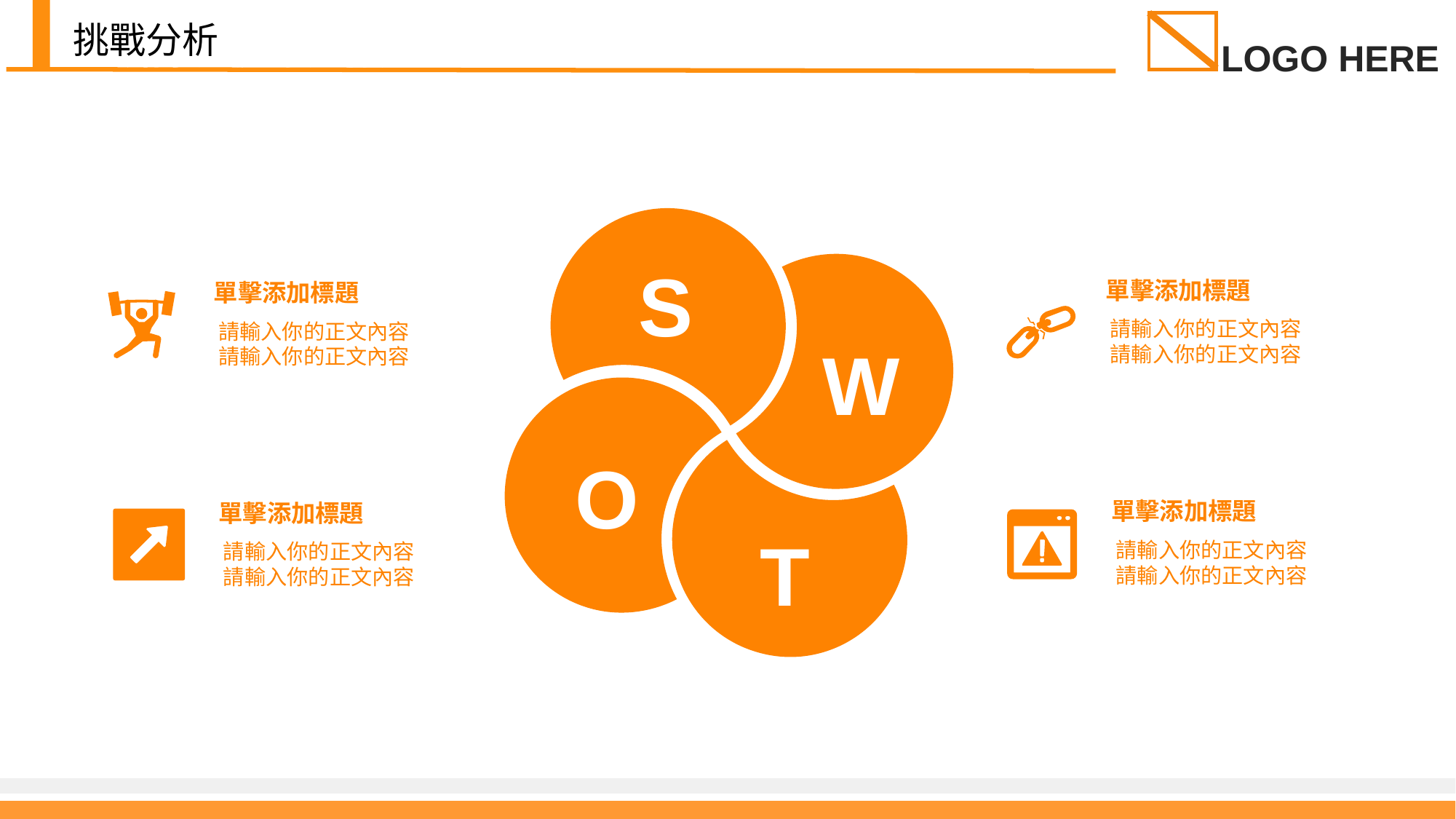

挑戰分析
點擊此處添加標題

S

單擊添加標題
請輸入你的正文內容
請輸入你的正文內容
單擊添加標題
請輸入你的正文內容
請輸入你的正文內容

W

O
單擊添加標題
請輸入你的正文內容
請輸入你的正文內容
單擊添加標題
請輸入你的正文內容
請輸入你的正文內容

T